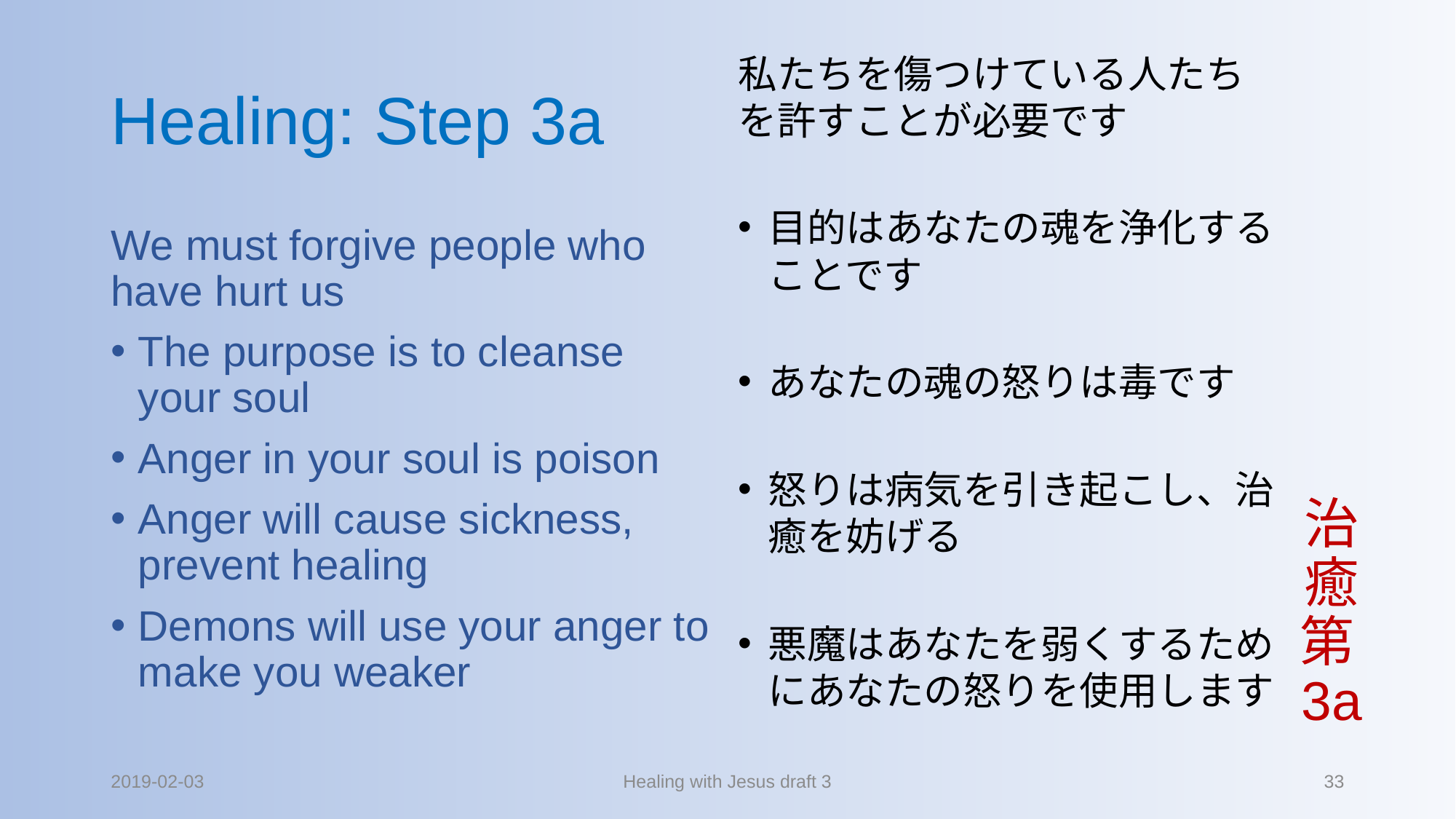

# Healing: Step 3a
私たちを傷つけている人たちを許すことが必要です
目的はあなたの魂を浄化することです
あなたの魂の怒りは毒です
怒りは病気を引き起こし、治癒を妨げる
悪魔はあなたを弱くするためにあなたの怒りを使用します
治癒第3a
We must forgive people who have hurt us
The purpose is to cleanse your soul
Anger in your soul is poison
Anger will cause sickness, prevent healing
Demons will use your anger to make you weaker
2019-02-03
Healing with Jesus draft 3
33